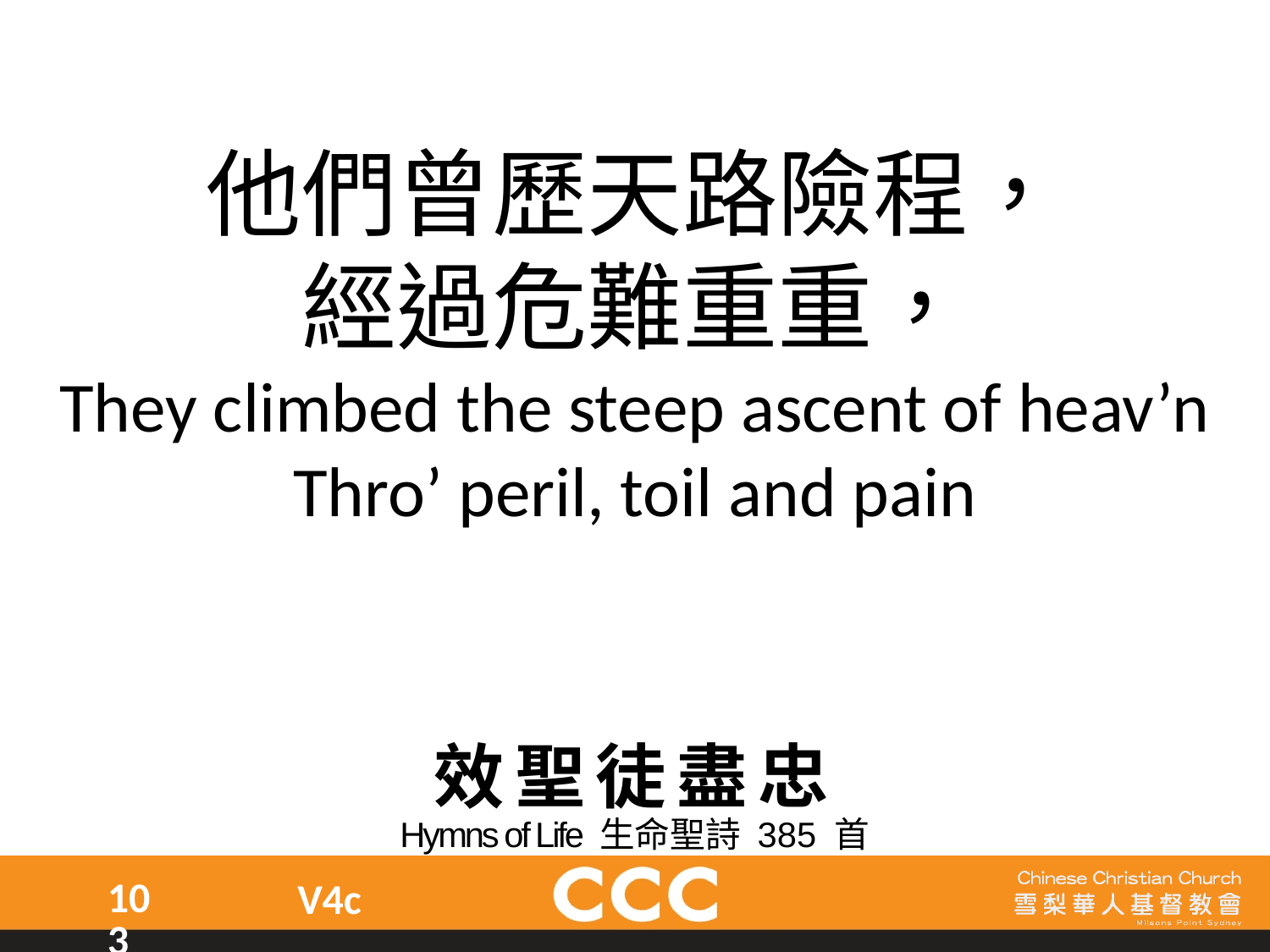

他們曾歷天路險程，
經過危難重重，
They climbed the steep ascent of heav’n
Thro’ peril, toil and pain
效聖徒盡忠
Hymns of Life 生命聖詩 385 首
103
V4c